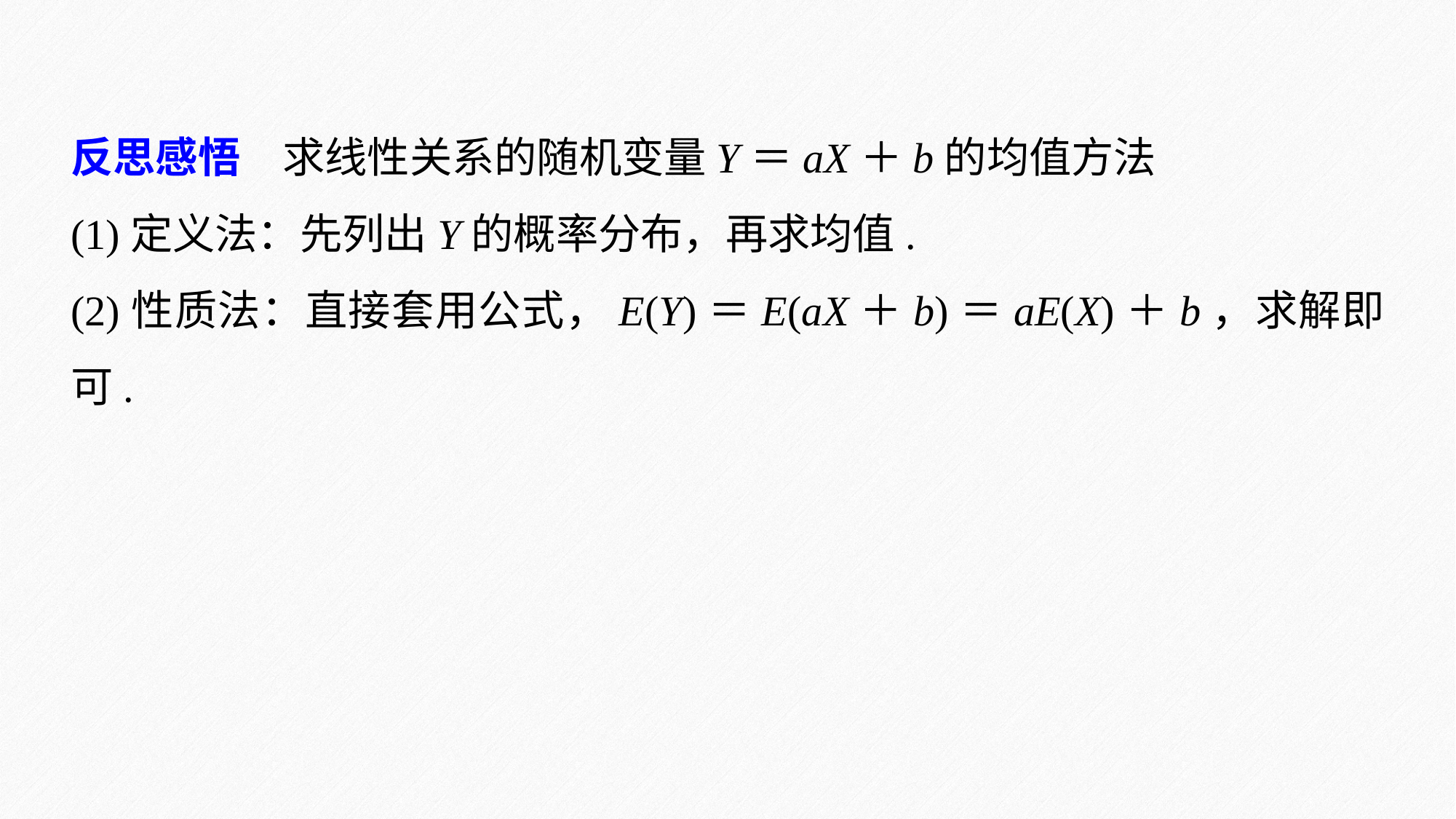

反思感悟　求线性关系的随机变量Y＝aX＋b的均值方法
(1)定义法：先列出Y的概率分布，再求均值.
(2)性质法：直接套用公式，E(Y)＝E(aX＋b)＝aE(X)＋b，求解即可.